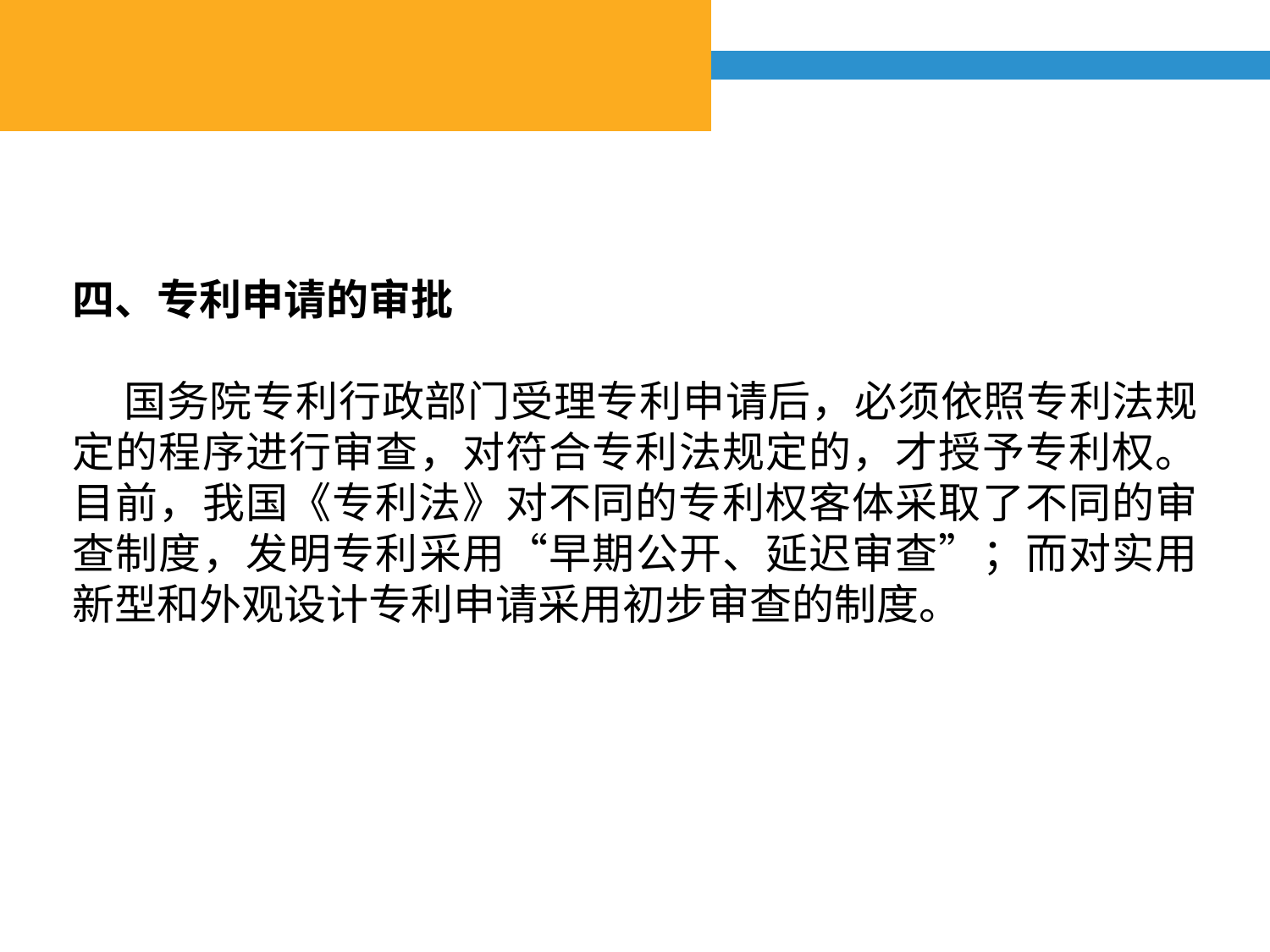

四、专利申请的审批

    国务院专利行政部门受理专利申请后，必须依照专利法规定的程序进行审查，对符合专利法规定的，才授予专利权。目前，我国《专利法》对不同的专利权客体采取了不同的审查制度，发明专利采用“早期公开、延迟审查”；而对实用新型和外观设计专利申请采用初步审查的制度。